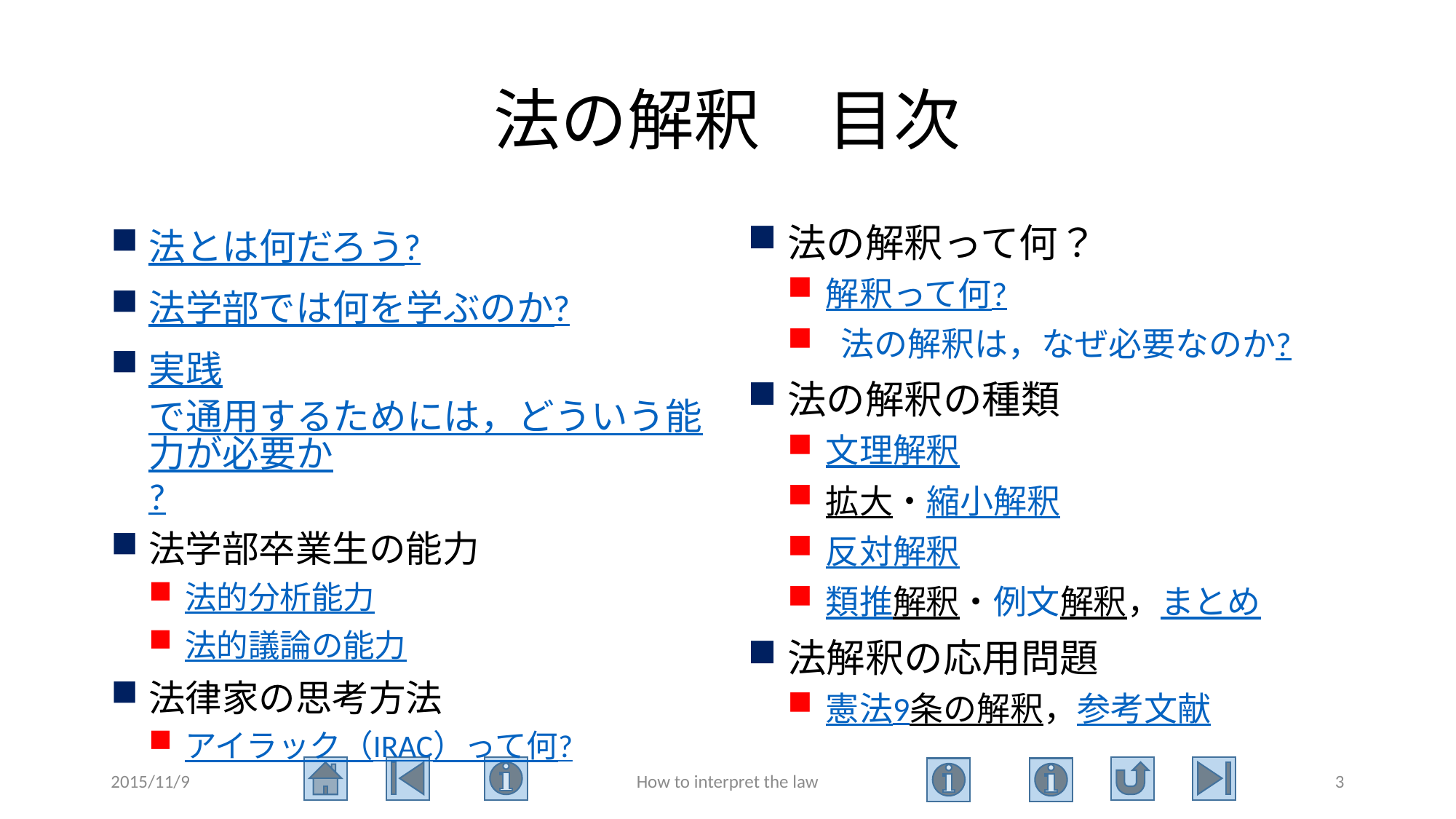

# 法の解釈　目次
法とは何だろう?
法学部では何を学ぶのか?
実践で通用するためには，どういう能力が必要か?
法学部卒業生の能力
法的分析能力
法的議論の能力
法律家の思考方法
アイラック（IRAC）って何?
法の解釈って何？
解釈って何?
 法の解釈は，なぜ必要なのか?
法の解釈の種類
文理解釈
拡大・縮小解釈
反対解釈
類推解釈・例文解釈，まとめ
法解釈の応用問題
憲法9条の解釈，参考文献

2015/11/9
How to interpret the law
3